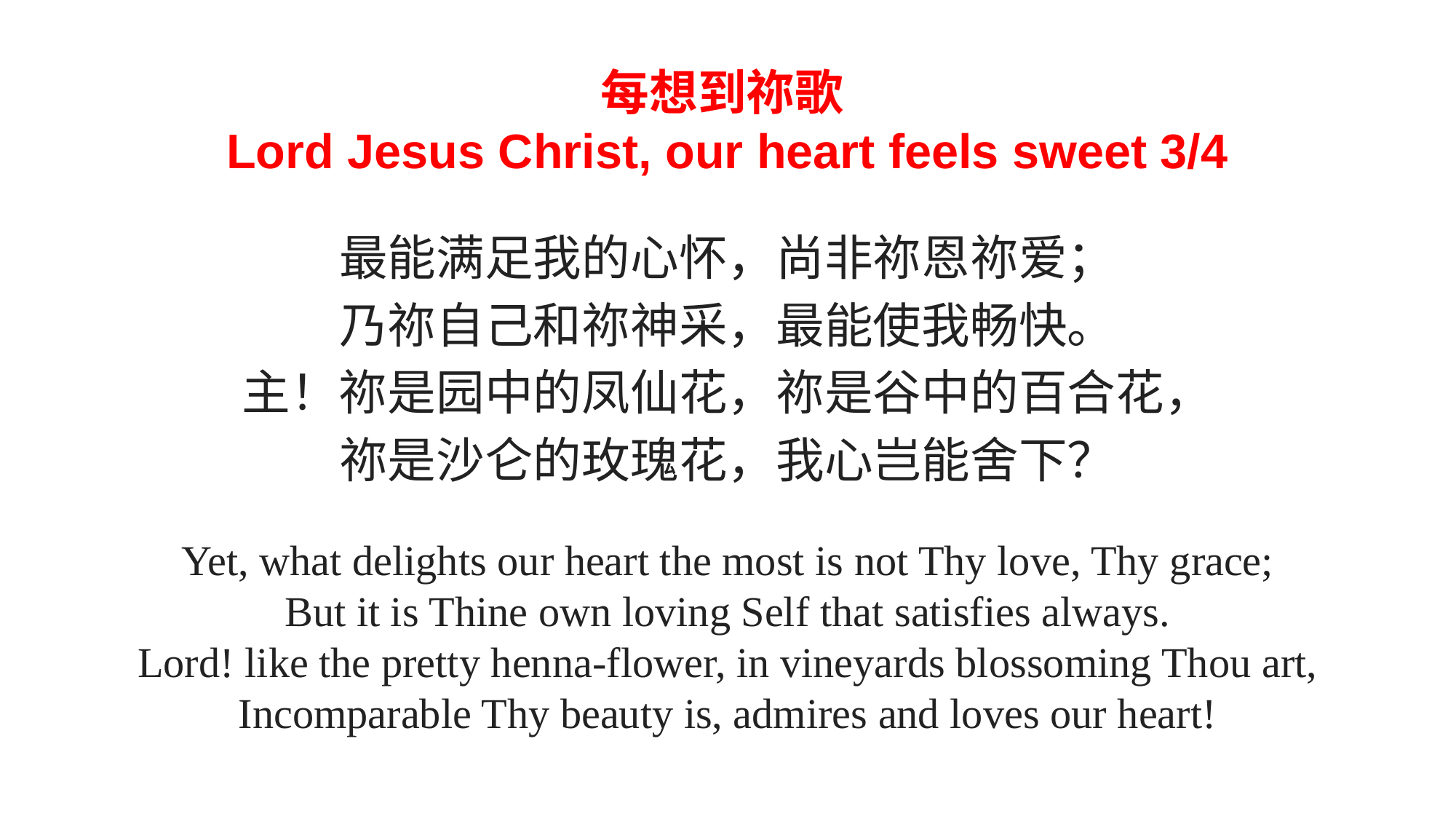

每想到祢歌
Lord Jesus Christ, our heart feels sweet 3/4
最能满足我的心怀，尚非祢恩祢爱；
乃祢自己和祢神采，最能使我畅快。
主！祢是园中的凤仙花，祢是谷中的百合花，
祢是沙仑的玫瑰花，我心岂能舍下？

Yet, what delights our heart the most is not Thy love, Thy grace;
But it is Thine own loving Self that satisfies always.
Lord! like the pretty henna-flower, in vineyards blossoming Thou art,
Incomparable Thy beauty is, admires and loves our heart!